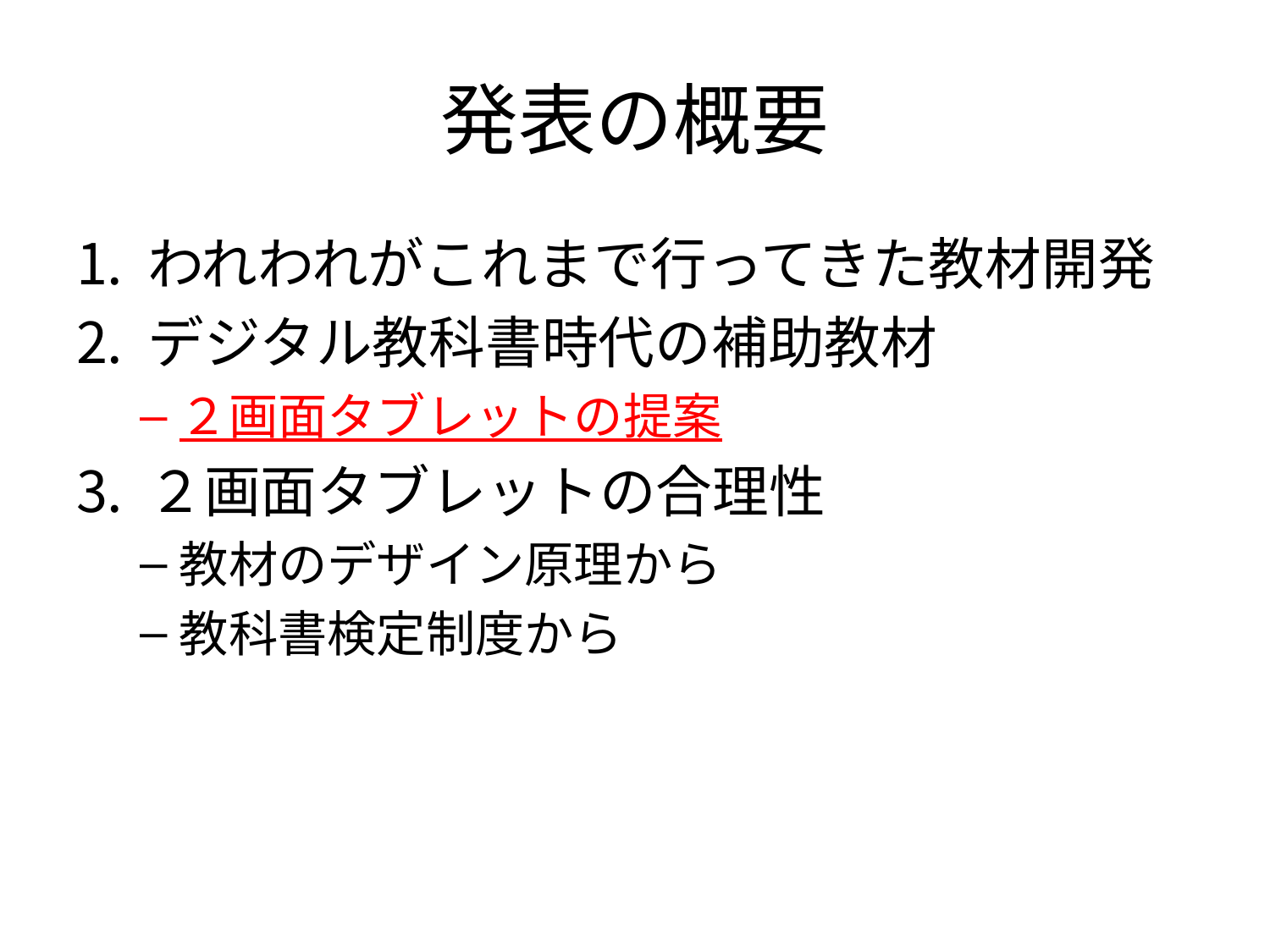

# 発表の概要
われわれがこれまで行ってきた教材開発
デジタル教科書時代の補助教材
２画面タブレットの提案
２画面タブレットの合理性
教材のデザイン原理から
教科書検定制度から